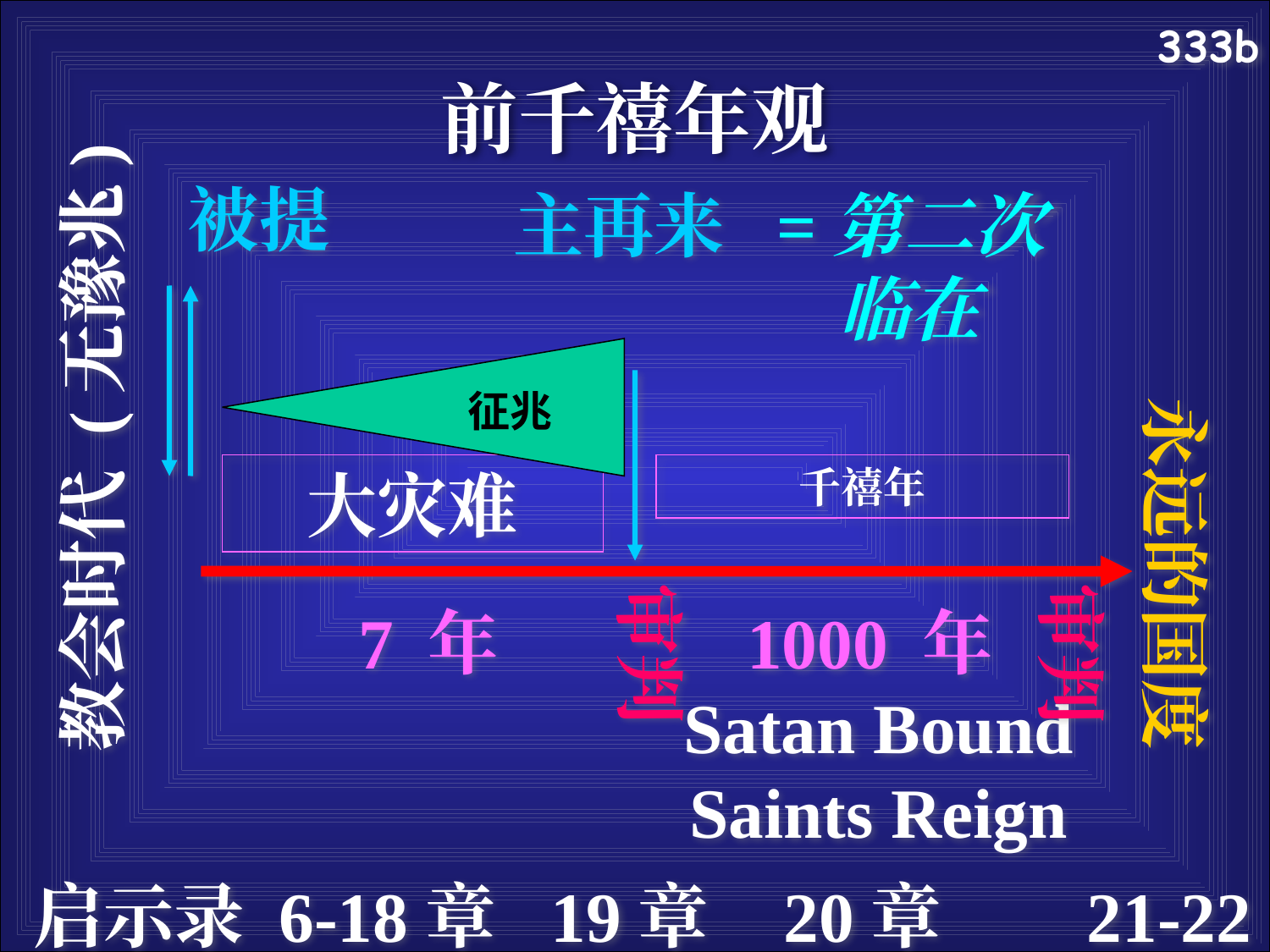

333b
前千禧年观
被提
主再来
=第二次临在

征兆

教会时代 (无豫兆)
大灾难
千禧年
永远的国度

7 年
1000 年Satan Bound
Saints Reign
审判
审判
启示录 6-18章
19章
20章
21-22